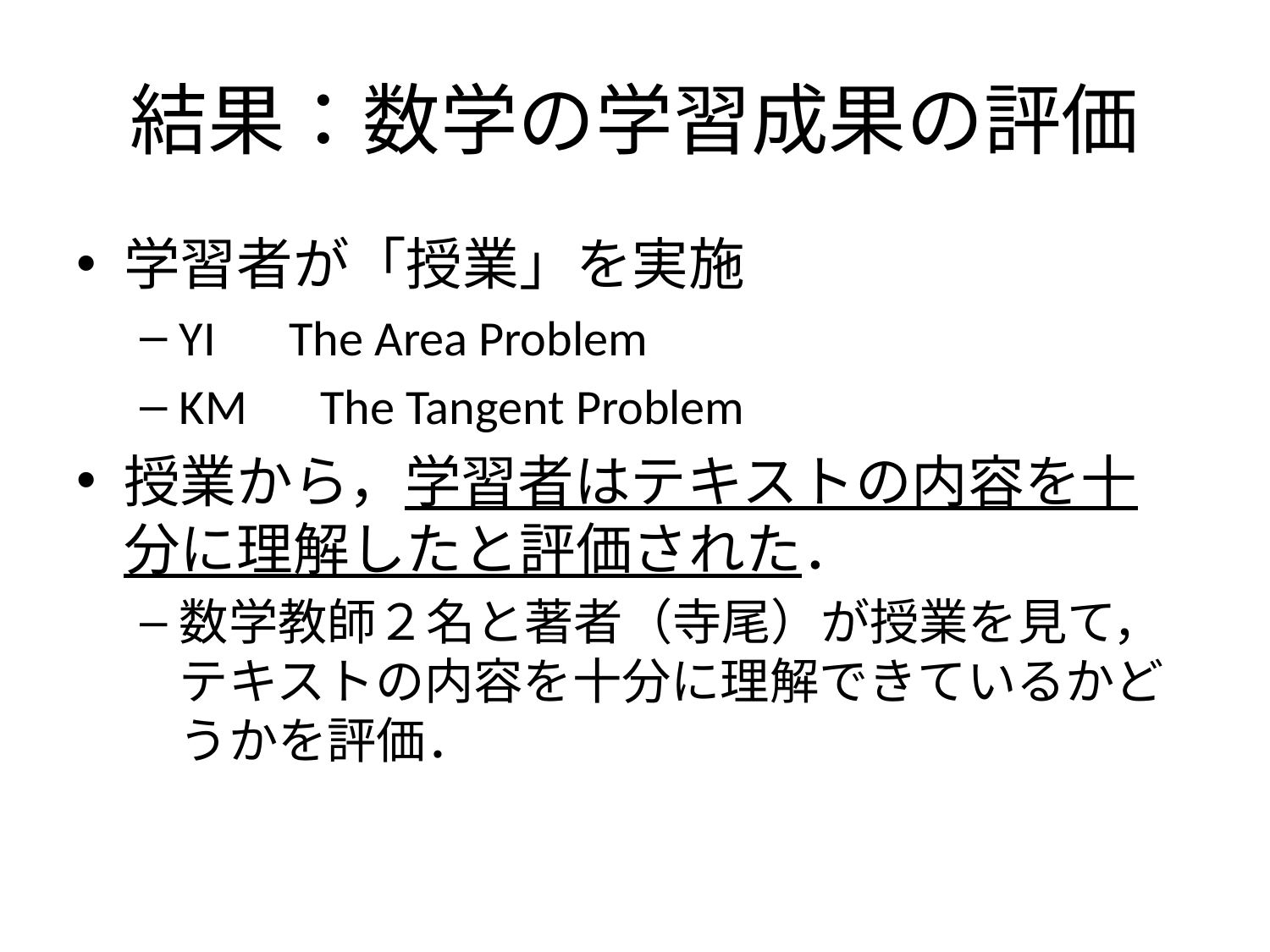

# 結果：数学の学習成果の評価
学習者が「授業」を実施
YI　The Area Problem
KM　The Tangent Problem
授業から，学習者はテキストの内容を十分に理解したと評価された．
数学教師２名と著者（寺尾）が授業を見て，テキストの内容を十分に理解できているかどうかを評価．